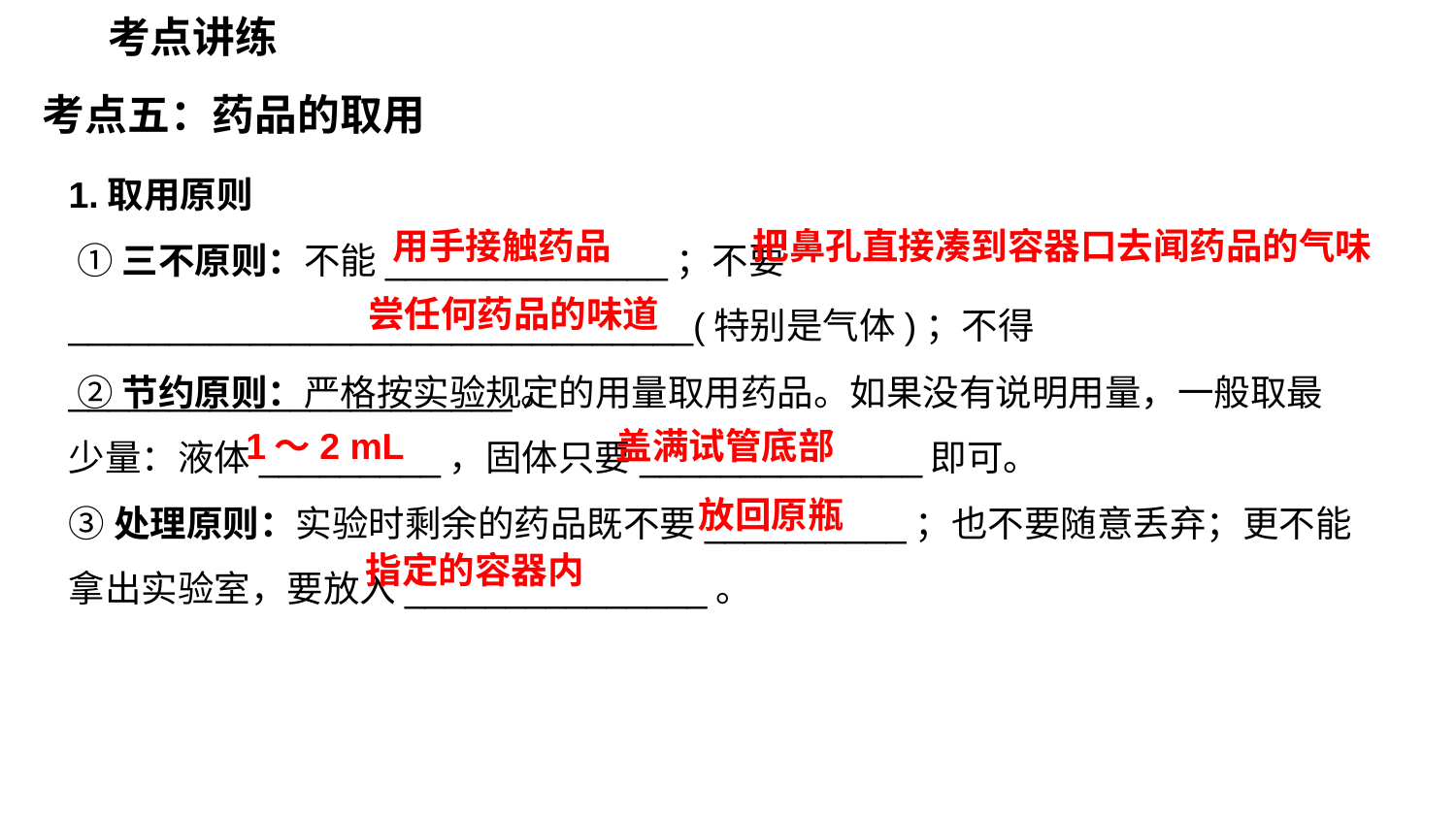

考点讲练
考点五：药品的取用
1.取用原则
 ①三不原则：不能______________；不要_______________________________(特别是气体)；不得______________________。
把鼻孔直接凑到容器口去闻药品的气味
用手接触药品
尝任何药品的味道
 ②节约原则：严格按实验规定的用量取用药品。如果没有说明用量，一般取最少量：液体_________，固体只要______________即可。
③处理原则：实验时剩余的药品既不要__________；也不要随意丢弃；更不能拿出实验室，要放入_______________。
盖满试管底部
1～2 mL
放回原瓶
指定的容器内